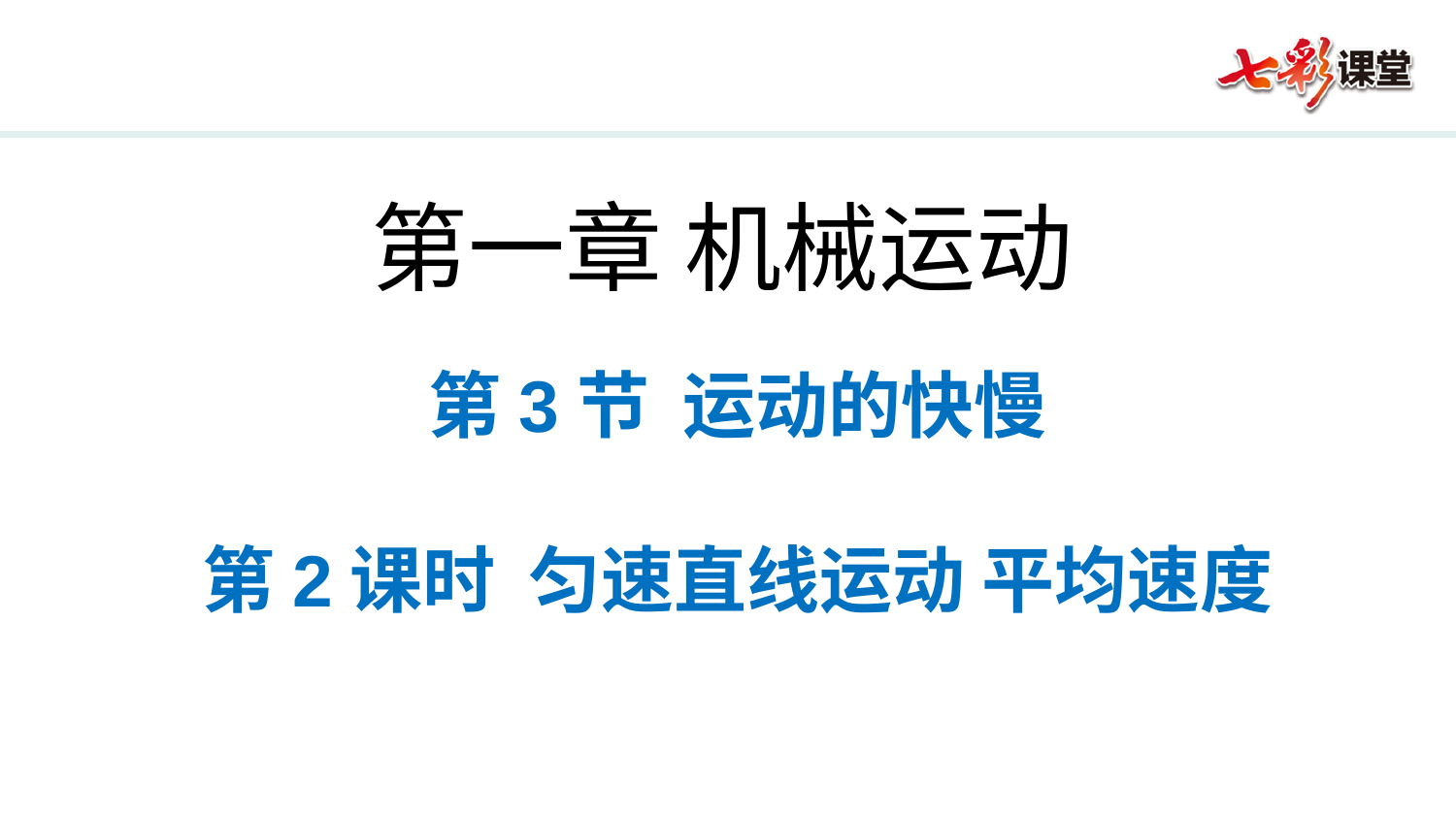

第一章 机械运动
第3节  运动的快慢

第2课时  匀速直线运动 平均速度